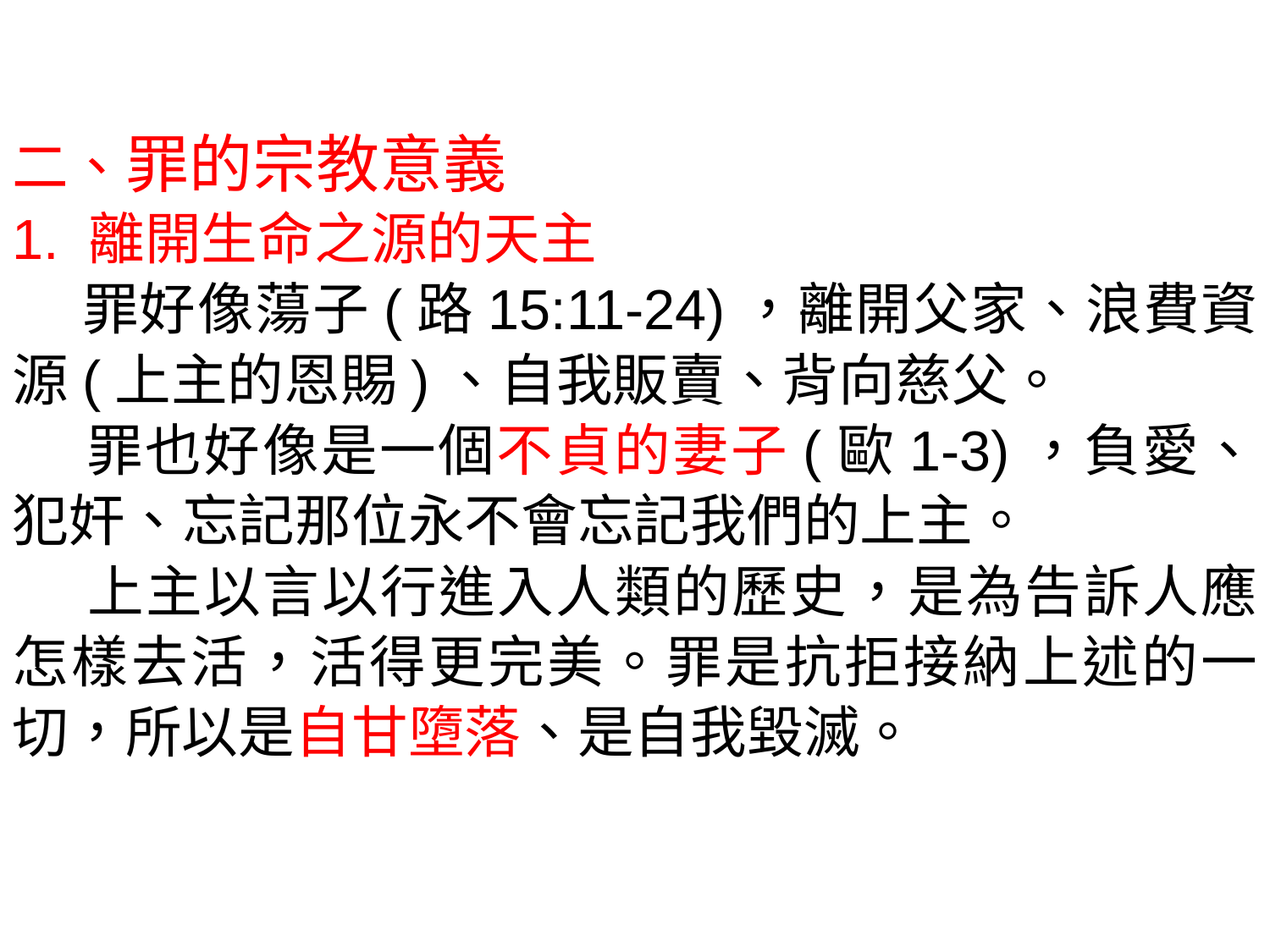

二、罪的宗教意義
1. 離開生命之源的天主
    罪好像蕩子(路15:11-24)，離開父家、浪費資源(上主的恩賜)、自我販賣、背向慈父。
    罪也好像是一個不貞的妻子(歐1-3)，負愛、犯奸、忘記那位永不會忘記我們的上主。
    上主以言以行進入人類的歷史，是為告訴人應怎樣去活，活得更完美。罪是抗拒接納上述的一切，所以是自甘墮落、是自我毀滅。